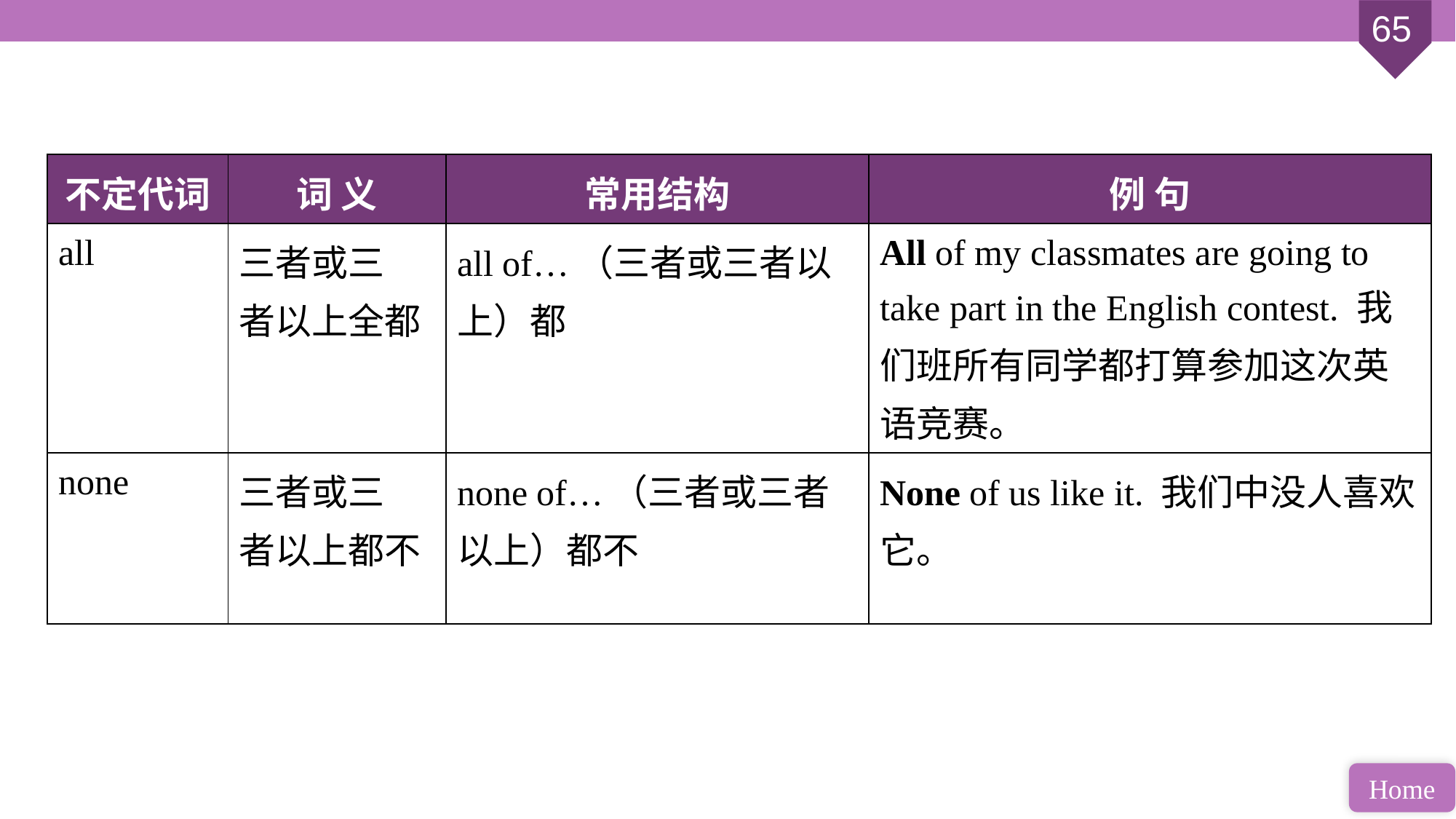

| 不定代词 | 词 义 | 常用结构 | 例 句 |
| --- | --- | --- | --- |
| all | 三者或三 者以上全都 | all of…（三者或三者以 上）都 | All of my classmates are going to take part in the English contest. 我们班所有同学都打算参加这次英语竞赛。 |
| none | 三者或三 者以上都不 | none of…（三者或三者以上）都不 | None of us like it. 我们中没人喜欢它。 |